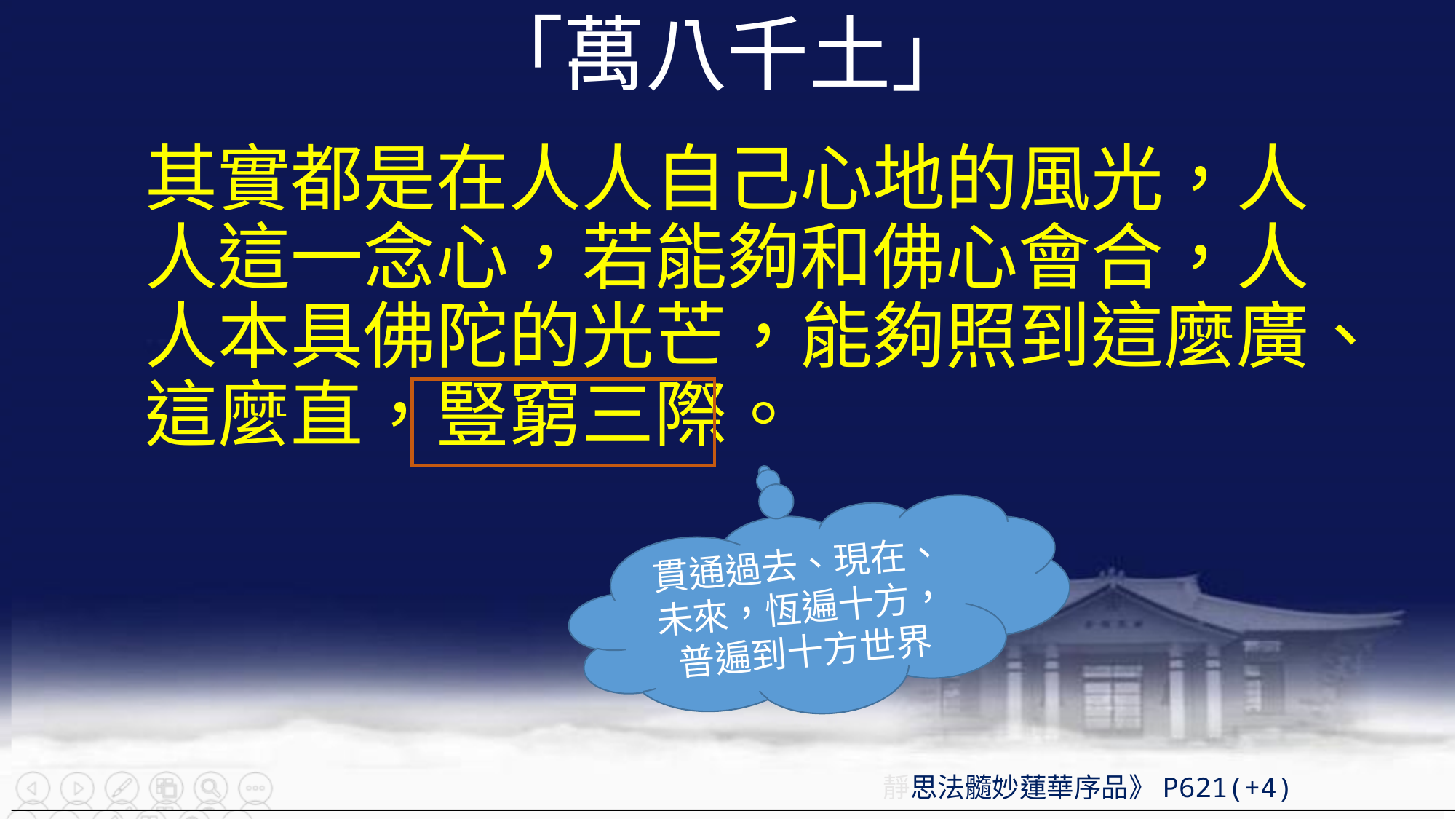

# 「萬八千土」
其實都是在人人自己心地的風光，人人這一念心，若能夠和佛心會合，人人本具佛陀的光芒，能夠照到這麼廣、這麼直，豎窮三際。

貫通過去、現在、未來，恆遍十方，普遍到十方世界
靜思法髓妙蓮華序品》P621(+4)